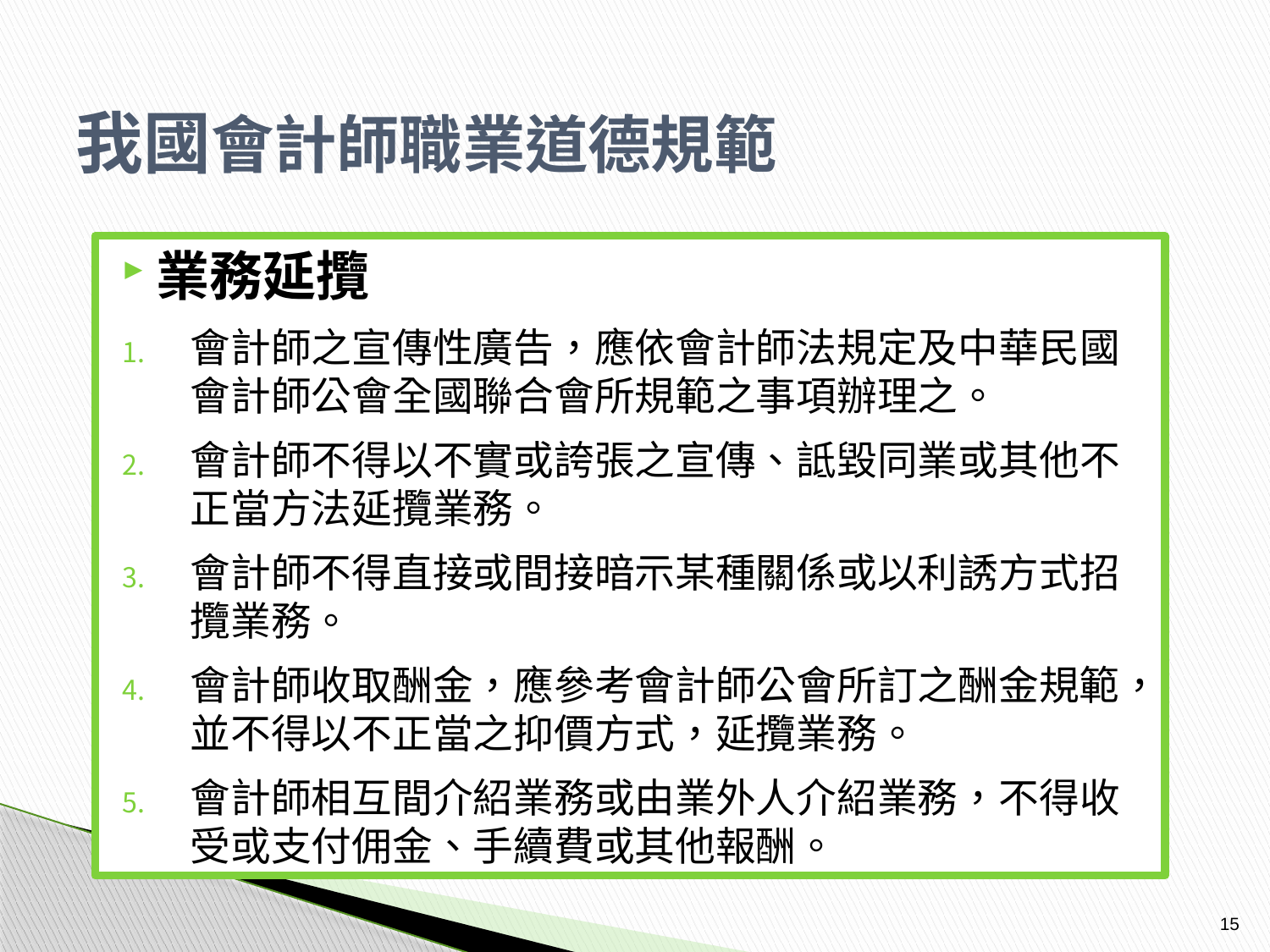

# 我國會計師職業道德規範
業務延攬
會計師之宣傳性廣告，應依會計師法規定及中華民國會計師公會全國聯合會所規範之事項辦理之。
會計師不得以不實或誇張之宣傳、詆毀同業或其他不正當方法延攬業務。
會計師不得直接或間接暗示某種關係或以利誘方式招攬業務。
會計師收取酬金，應參考會計師公會所訂之酬金規範，並不得以不正當之抑價方式，延攬業務。
會計師相互間介紹業務或由業外人介紹業務，不得收受或支付佣金、手續費或其他報酬。

15